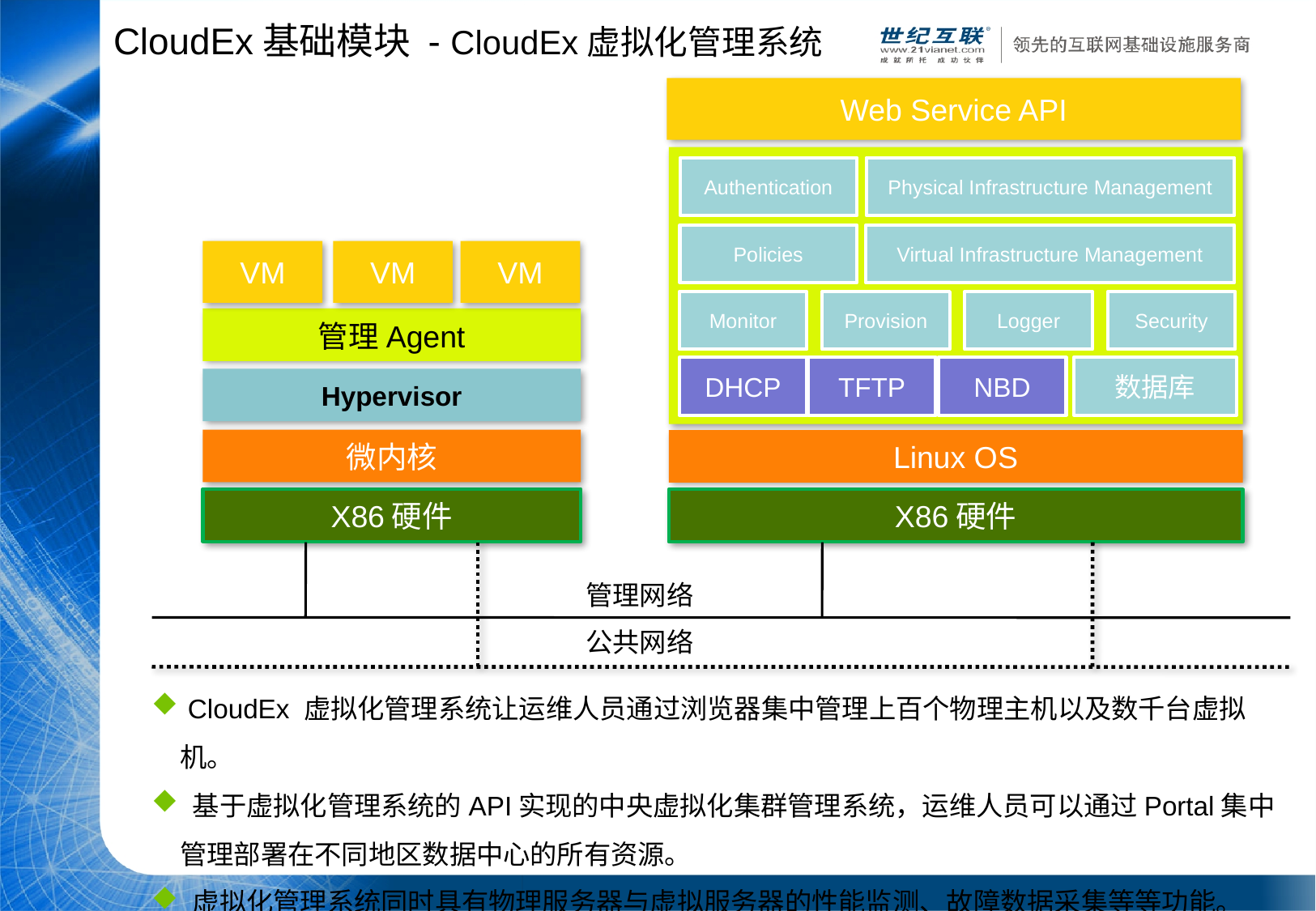

CloudEx基础模块 - CloudEx虚拟化管理系统

Web Service API

Authentication
Physical Infrastructure Management
Policies
Virtual Infrastructure Management
VM
VM
VM
Monitor
Provision
Logger
Security

管理Agent
DHCP
TFTP
NBD
数据库

Hypervisor
微内核
Linux OS
X86硬件
X86硬件
管理网络
公共网络
 CloudEx 虚拟化管理系统让运维人员通过浏览器集中管理上百个物理主机以及数千台虚拟机。
 基于虚拟化管理系统的API实现的中央虚拟化集群管理系统，运维人员可以通过Portal集中管理部署在不同地区数据中心的所有资源。
 虚拟化管理系统同时具有物理服务器与虚拟服务器的性能监测、故障数据采集等等功能。